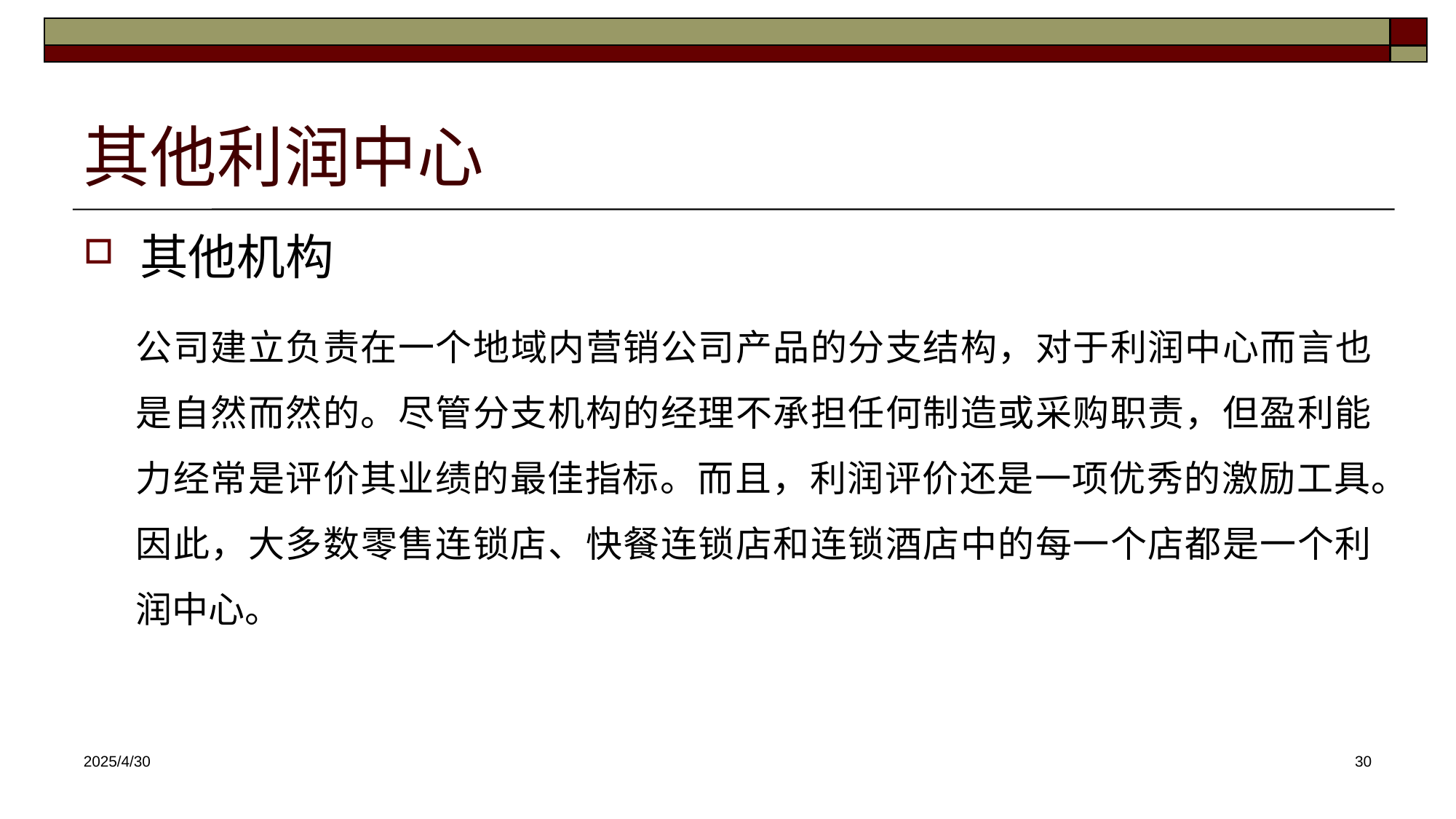

# 其他利润中心
其他机构
公司建立负责在一个地域内营销公司产品的分支结构，对于利润中心而言也是自然而然的。尽管分支机构的经理不承担任何制造或采购职责，但盈利能力经常是评价其业绩的最佳指标。而且，利润评价还是一项优秀的激励工具。因此，大多数零售连锁店、快餐连锁店和连锁酒店中的每一个店都是一个利润中心。

2025/4/30
30